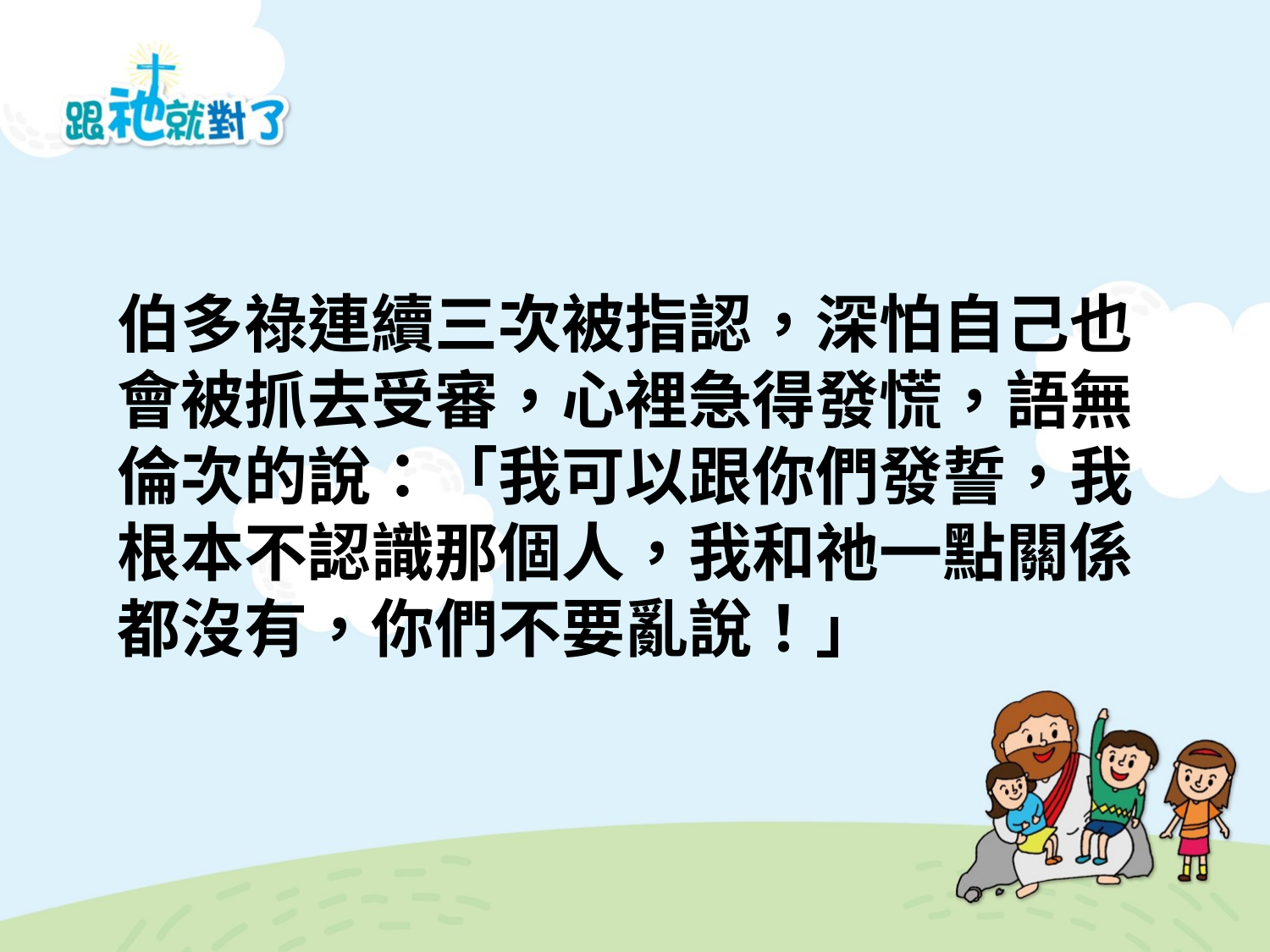

伯多祿連續三次被指認，深怕自己也會被抓去受審，心裡急得發慌，語無倫次的說：「我可以跟你們發誓，我根本不認識那個人，我和祂一點關係都沒有，你們不要亂說！」